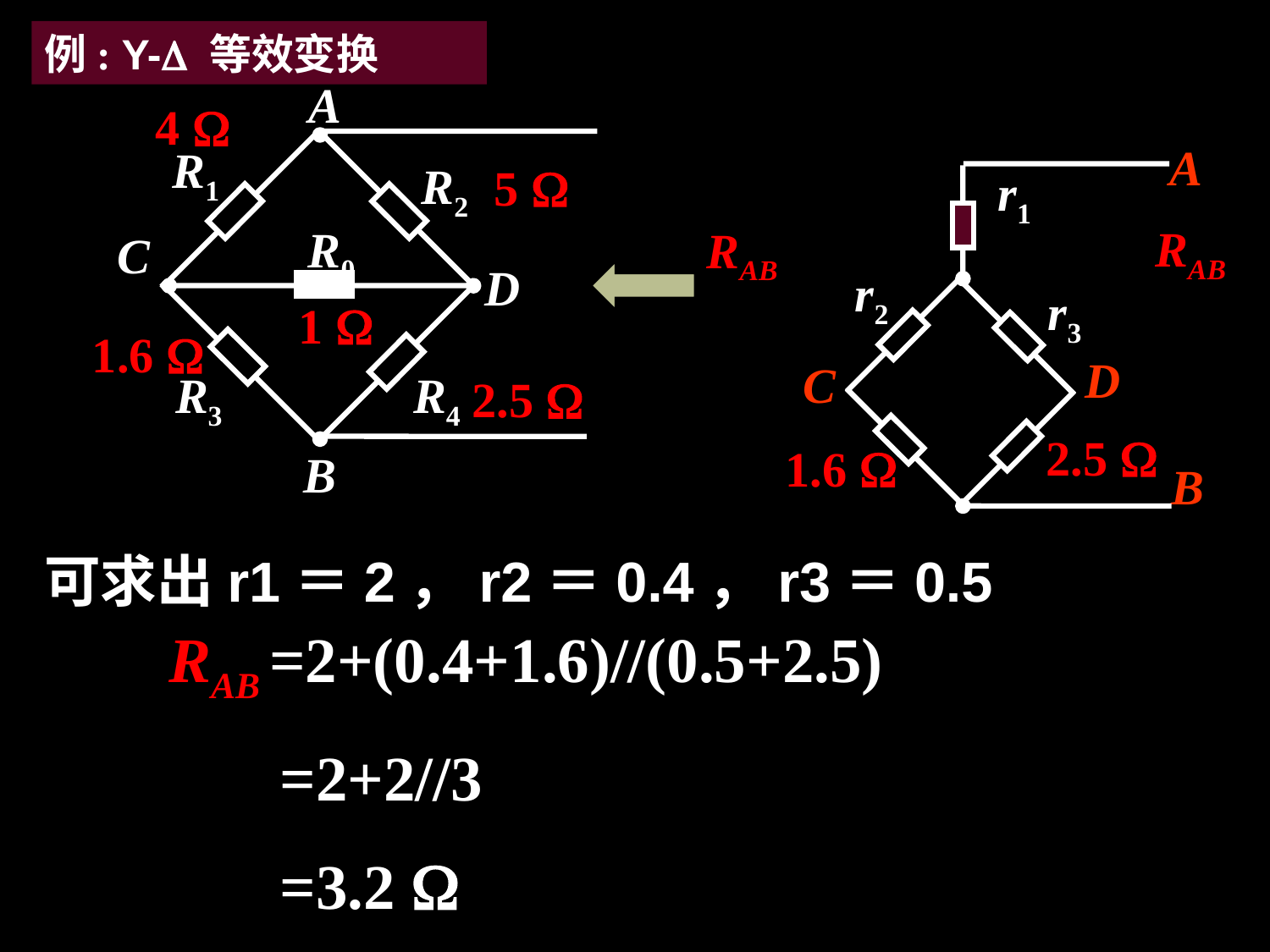

例: Y-Δ 等效变换
A

R1
R2
R0

RAB

C
D

R3
R4

B
4 Ω
5 Ω
1 Ω
1.6 Ω
2.5 Ω
A

r1
r2
r3

RAB

D
C

2.5 Ω
1.6 Ω

B

可求出r1＝2，r2＝0.4，r3＝0.5
RAB =2+(0.4+1.6)//(0.5+2.5)
       =2+2//3
       =3.2 Ω